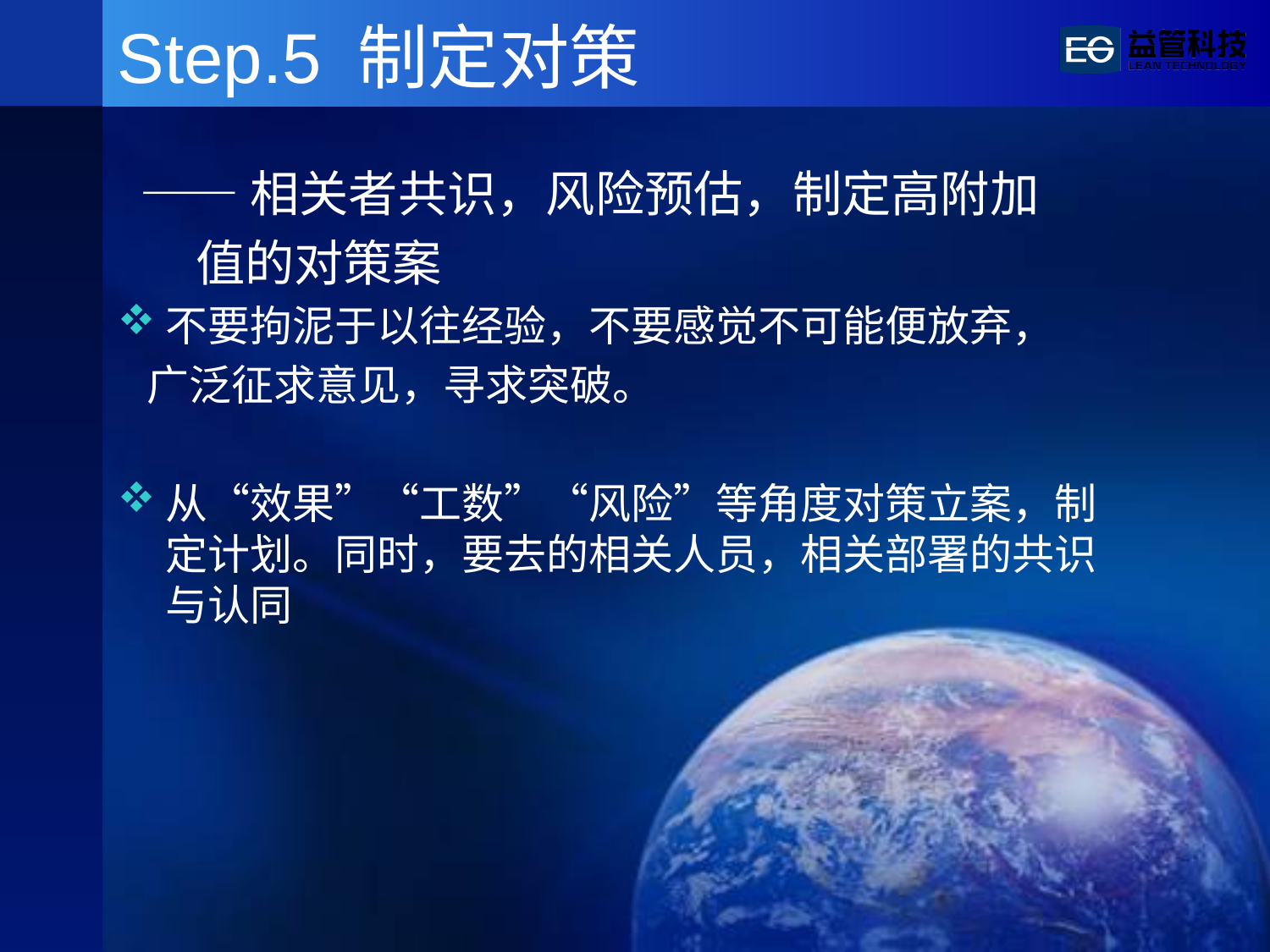

# Step.5 制定对策
  ——相关者共识，风险预估，制定高附加
      值的对策案
不要拘泥于以往经验，不要感觉不可能便放弃，
  广泛征求意见，寻求突破。

从“效果”“工数”“风险”等角度对策立案，制定计划。同时，要去的相关人员，相关部署的共识与认同